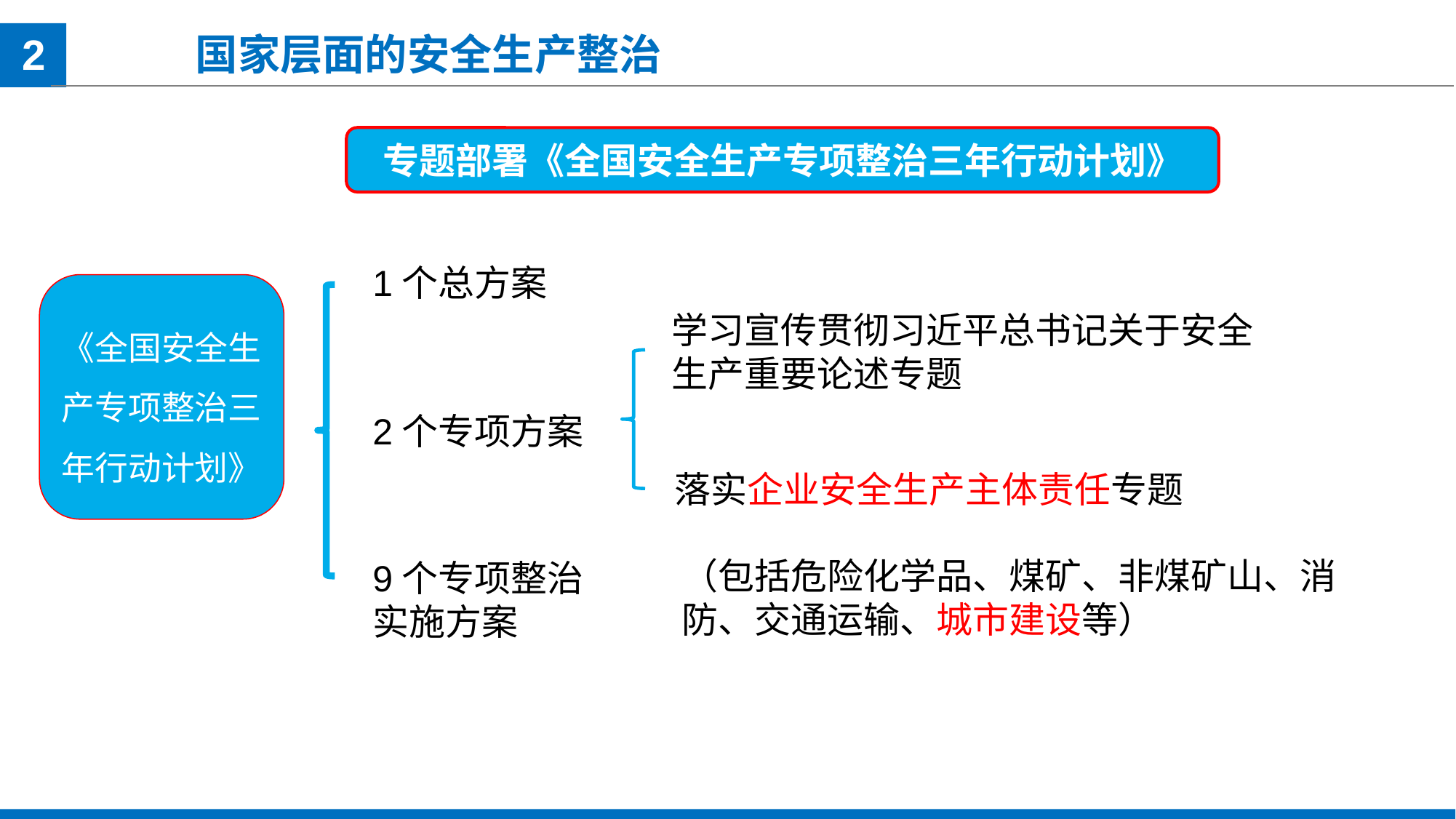

2
国家层面的安全生产整治
专题部署《全国安全生产专项整治三年行动计划》
1个总方案
《全国安全生产专项整治三年行动计划》

学习宣传贯彻习近平总书记关于安全生产重要论述专题

2个专项方案
落实企业安全生产主体责任专题
（包括危险化学品、煤矿、非煤矿山、消防、交通运输、城市建设等）
9个专项整治
实施方案